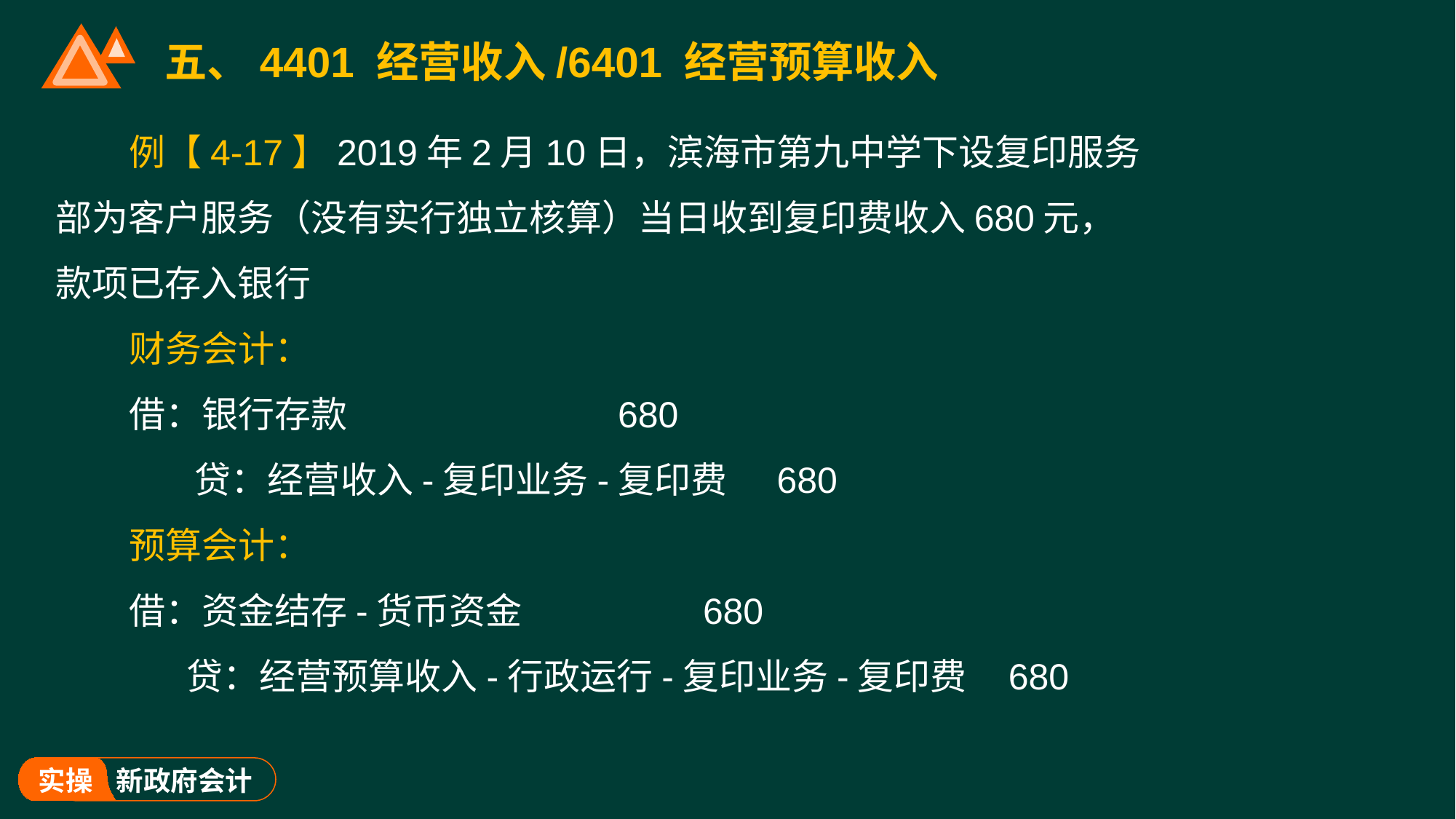

# 五、4401 经营收入/6401 经营预算收入
例【4-17】2019年2月10日，滨海市第九中学下设复印服务部为客户服务（没有实行独立核算）当日收到复印费收入680元，款项已存入银行
财务会计：
借：银行存款                                680
       贷：经营收入-复印业务-复印费     680
预算会计：
借：资金结存-货币资金                     680
      贷：经营预算收入-行政运行-复印业务-复印费    680